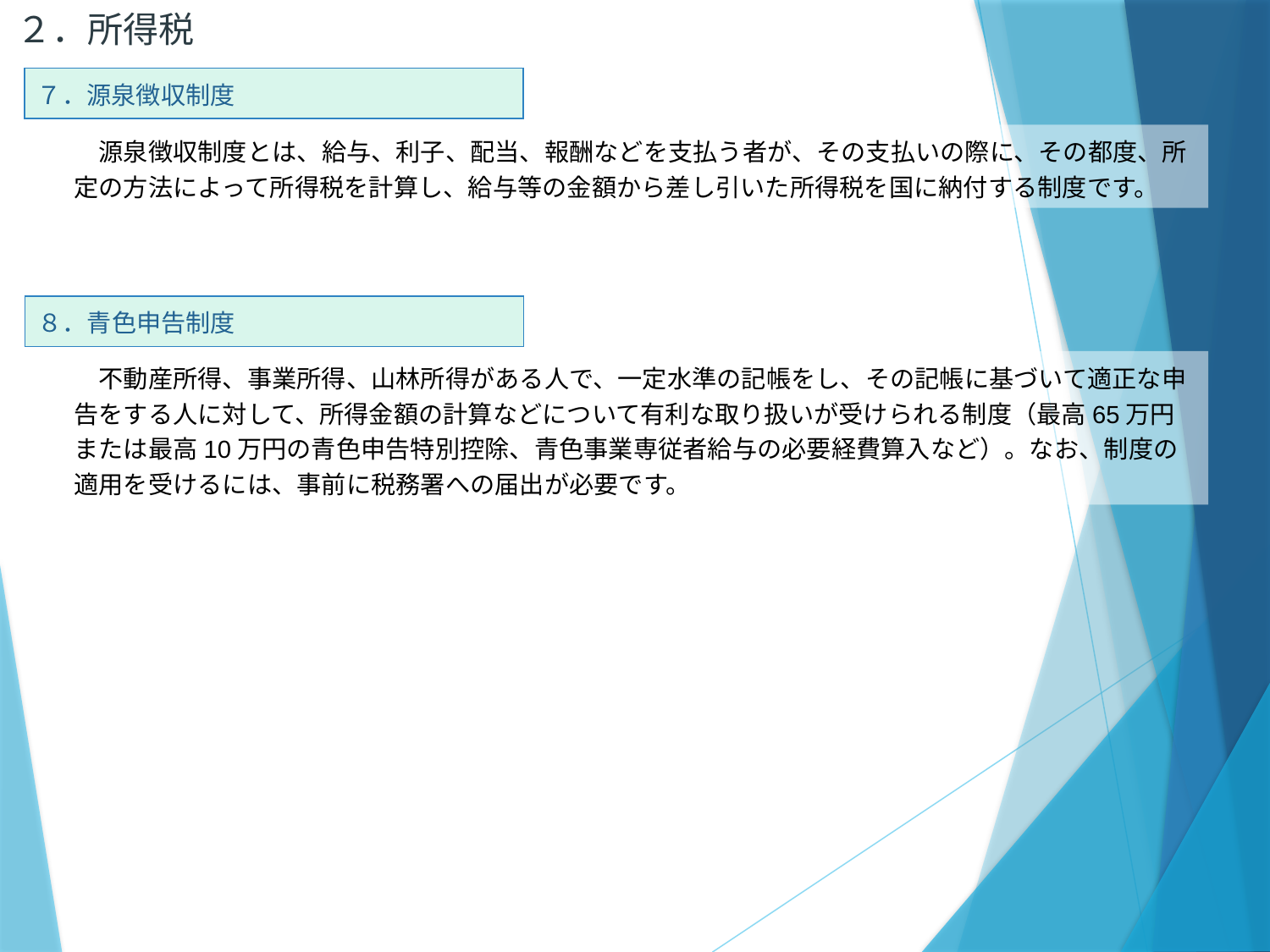

２．所得税
| ７．源泉徴収制度 |
| --- |
　源泉徴収制度とは、給与、利子、配当、報酬などを支払う者が、その支払いの際に、その都度、所定の方法によって所得税を計算し、給与等の金額から差し引いた所得税を国に納付する制度です。
| ８．青色申告制度 |
| --- |
　不動産所得、事業所得、山林所得がある人で、一定水準の記帳をし、その記帳に基づいて適正な申告をする人に対して、所得金額の計算などについて有利な取り扱いが受けられる制度（最高65万円または最高10万円の青色申告特別控除、青色事業専従者給与の必要経費算入など）。なお、制度の適用を受けるには、事前に税務署への届出が必要です。